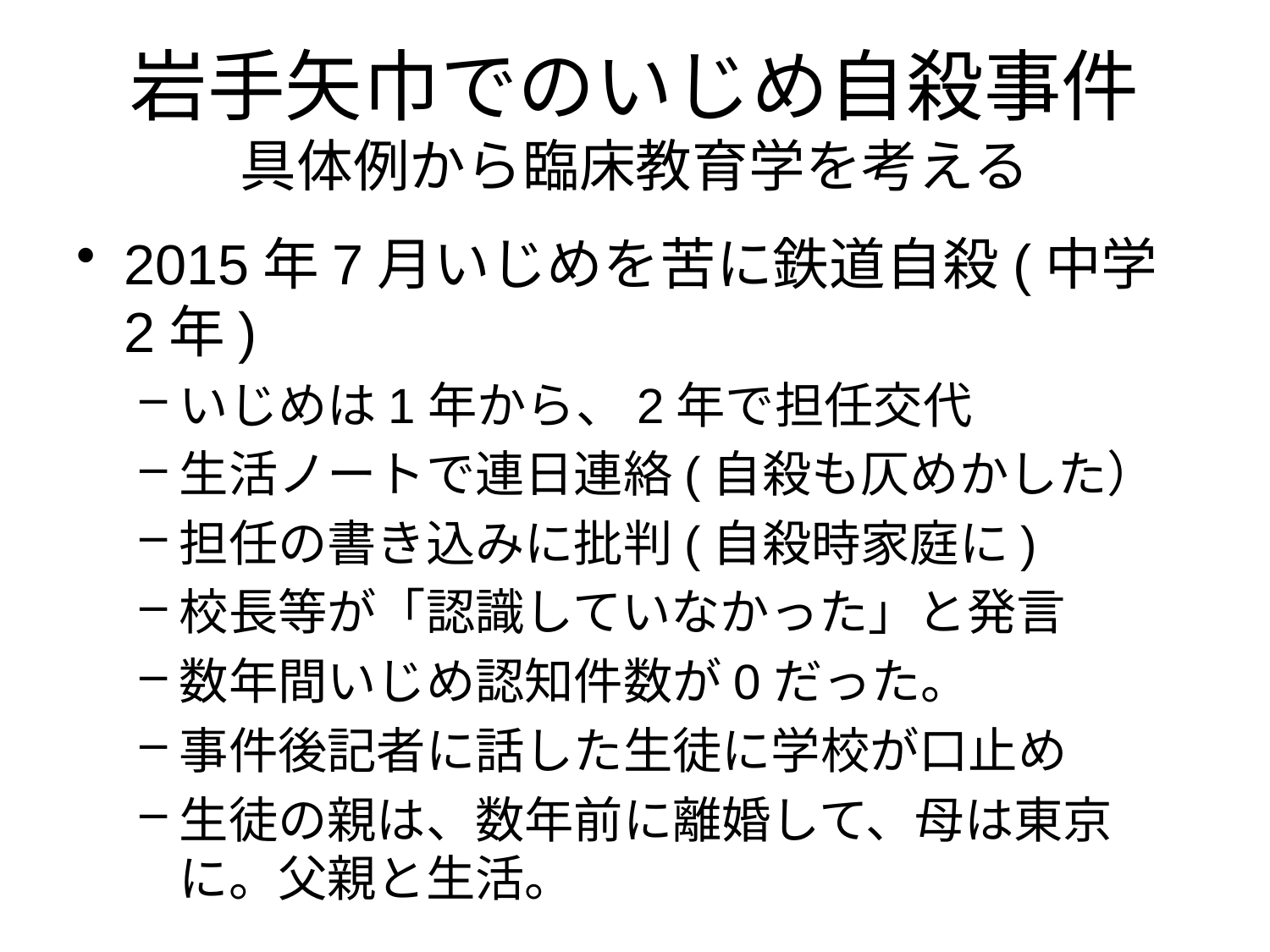

# 岩手矢巾でのいじめ自殺事件 具体例から臨床教育学を考える
2015年7月いじめを苦に鉄道自殺(中学2年)
いじめは1年から、2年で担任交代
生活ノートで連日連絡(自殺も仄めかした）
担任の書き込みに批判(自殺時家庭に)
校長等が「認識していなかった」と発言
数年間いじめ認知件数が0だった。
事件後記者に話した生徒に学校が口止め
生徒の親は、数年前に離婚して、母は東京に。父親と生活。